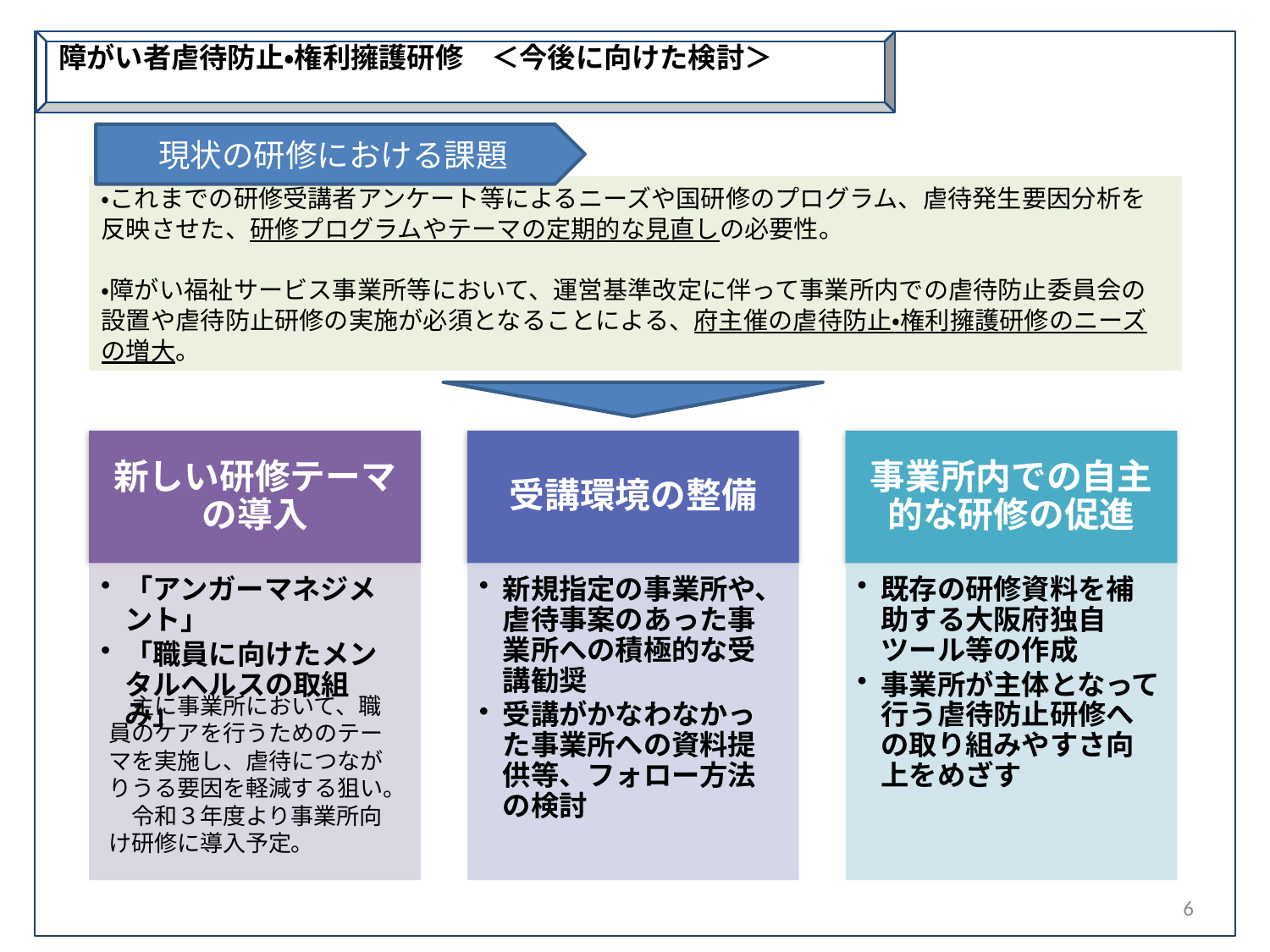

障がい者虐待防止・権利擁護研修　＜今後に向けた検討＞
現状の研修における課題
・これまでの研修受講者アンケート等によるニーズや国研修のプログラム、虐待発生要因分析を反映させた、研修プログラムやテーマの定期的な見直しの必要性。

・障がい福祉サービス事業所等において、運営基準改定に伴って事業所内での虐待防止委員会の設置や虐待防止研修の実施が必須となることによる、府主催の虐待防止・権利擁護研修のニーズの増大。

新しい研修テーマの導入
「アンガーマネジメント」
「職員に向けたメンタルヘルスの取組み」
受講環境の整備
新規指定の事業所や、虐待事案のあった事業所への積極的な受講勧奨
受講がかなわなかった事業所への資料提供等、フォロー方法の検討
事業所内での自主的な研修の促進
既存の研修資料を補助する大阪府独自ツール等の作成
事業所が主体となって行う虐待防止研修への取り組みやすさ向上をめざす
　主に事業所において、職員のケアを行うためのテーマを実施し、虐待につながりうる要因を軽減する狙い。
　令和３年度より事業所向け研修に導入予定。
6